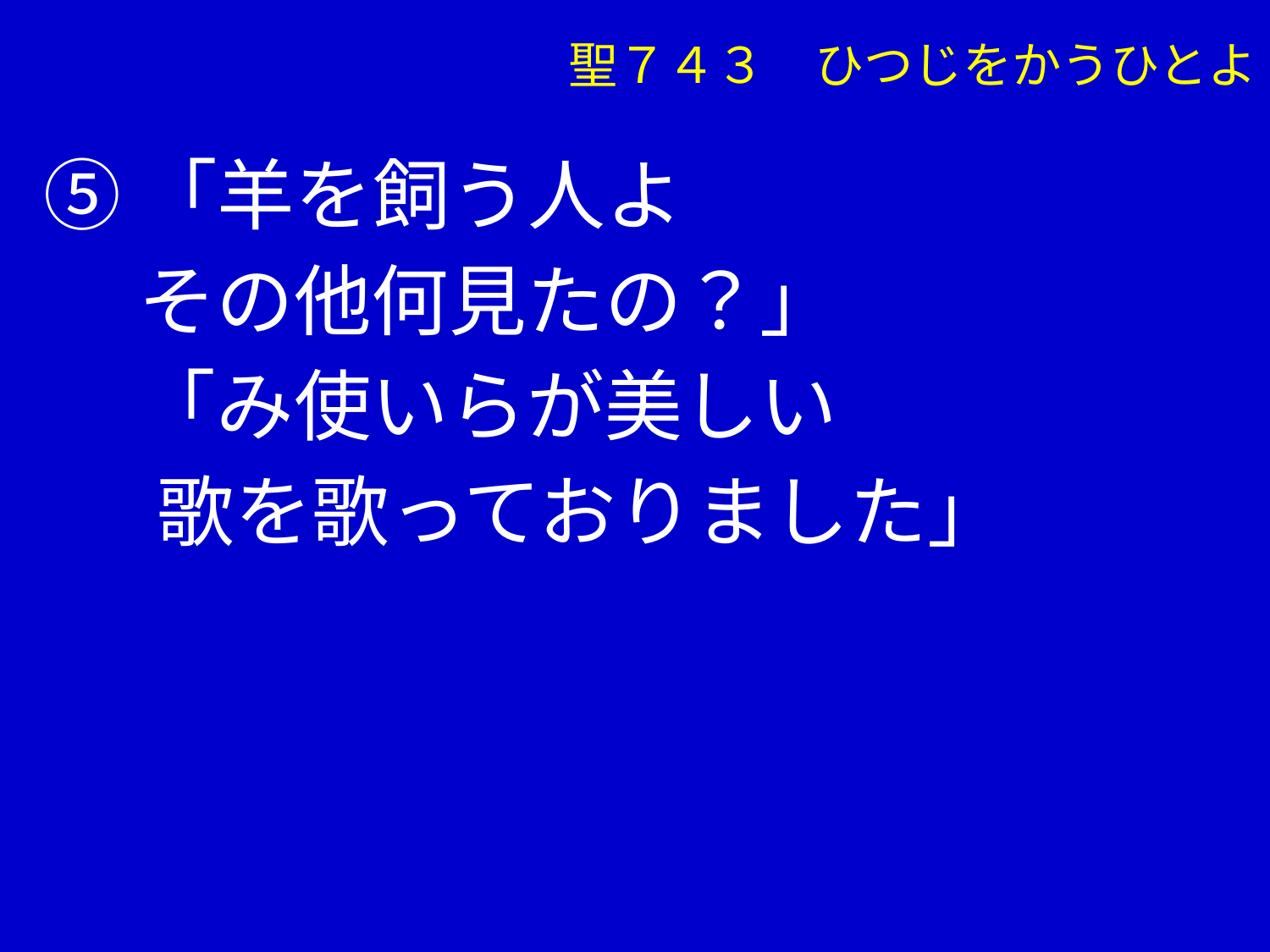

聖７４３　ひつじをかうひとよ
⑤「羊を飼う人よ
　 その他何見たの？」
　 「み使いらが美しい
 　歌を歌っておりました」